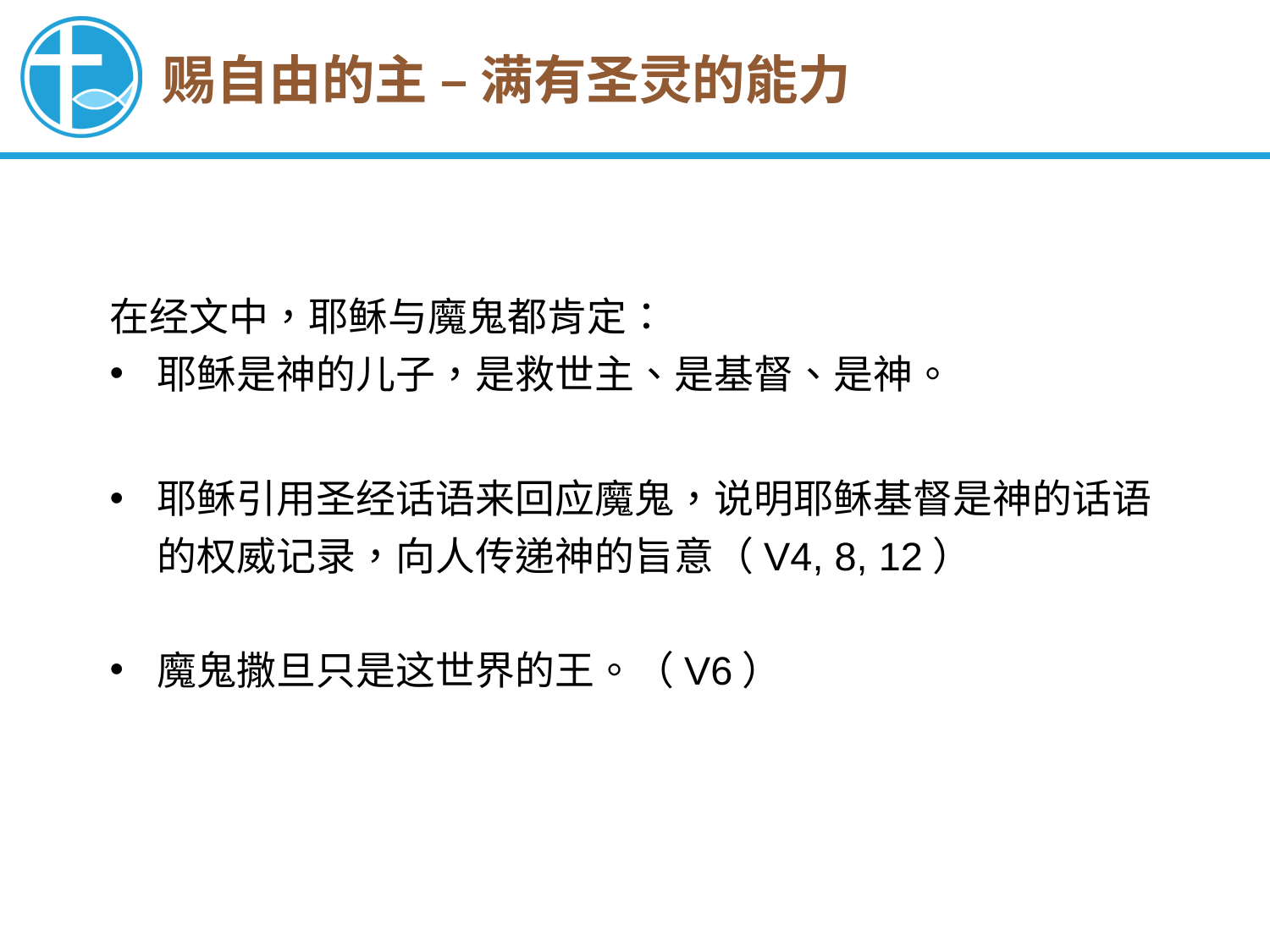

赐自由的主 – 满有圣灵的能力
在经文中，耶稣与魔鬼都肯定：
耶稣是神的儿子，是救世主、是基督、是神。

耶稣引用圣经话语来回应魔鬼，说明耶稣基督是神的话语的权威记录，向人传递神的旨意（V4, 8, 12）

魔鬼撒旦只是这世界的王。（V6）